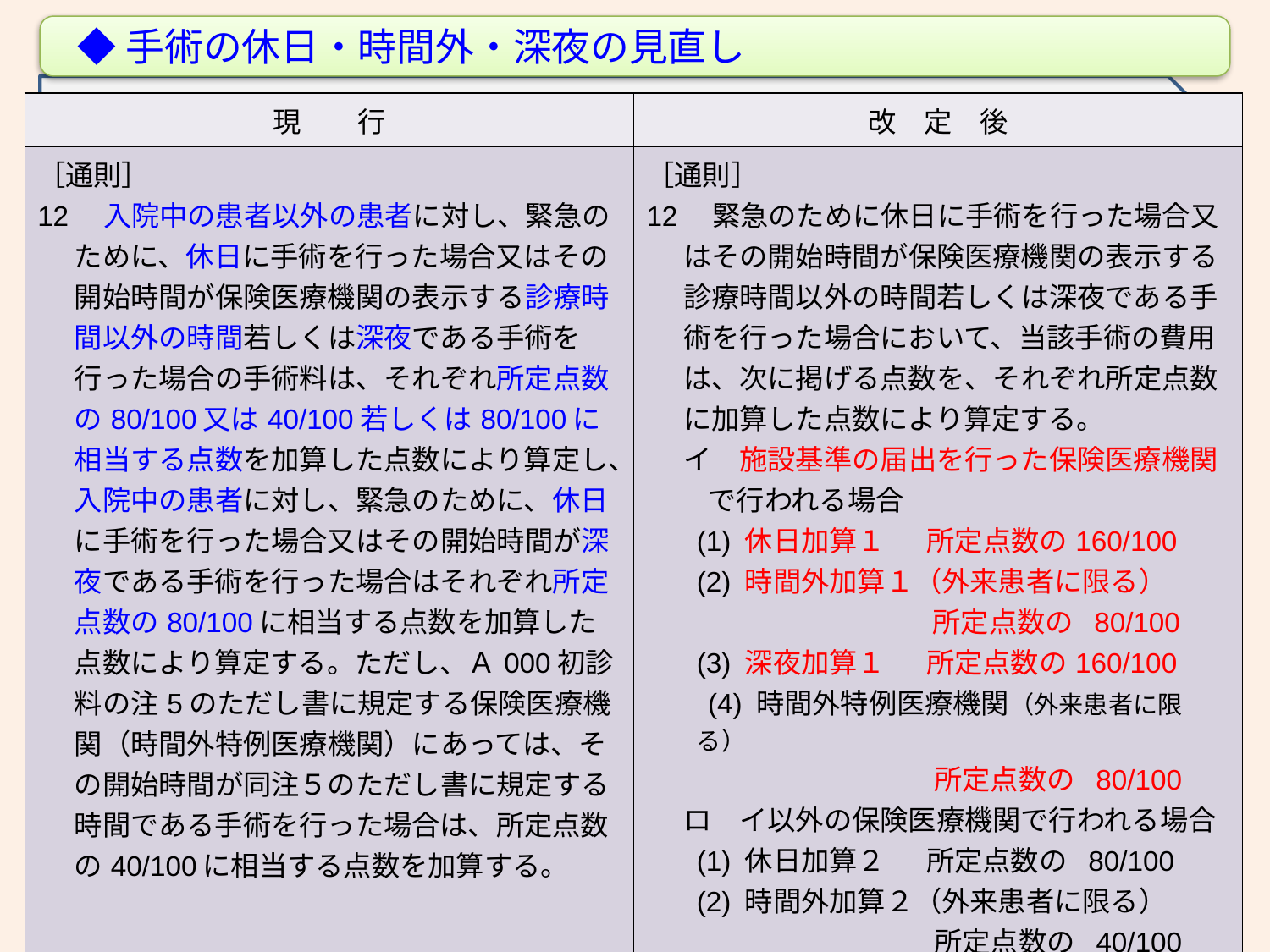

◆手術の休日・時間外・深夜の見直し

| 現　　行 | 改　定　後 |
| --- | --- |
| ［通則］ 12　入院中の患者以外の患者に対し、緊急のために、休日に手術を行った場合又はその開始時間が保険医療機関の表示する診療時間以外の時間若しくは深夜である手術を行った場合の手術料は、それぞれ所定点数の80/100又は40/100若しくは80/100に相当する点数を加算した点数により算定し、入院中の患者に対し、緊急のために、休日に手術を行った場合又はその開始時間が深夜である手術を行った場合はそれぞれ所定点数の80/100に相当する点数を加算した点数により算定する。ただし、Ａ000初診料の注5のただし書に規定する保険医療機関（時間外特例医療機関）にあっては、その開始時間が同注５のただし書に規定する時間である手術を行った場合は、所定点数の40/100に相当する点数を加算する。 | ［通則］ 12　緊急のために休日に手術を行った場合又はその開始時間が保険医療機関の表示する診療時間以外の時間若しくは深夜である手術を行った場合において、当該手術の費用は、次に掲げる点数を、それぞれ所定点数に加算した点数により算定する。 イ　施設基準の届出を行った保険医療機関で行われる場合 (1) 休日加算１　 所定点数の160/100 (2) 時間外加算１（外来患者に限る）　 所定点数の 80/100 (3) 深夜加算１　 所定点数の160/100 　(4) 時間外特例医療機関（外来患者に限る） 　　　　　　　　　　 所定点数の 80/100 ロ　イ以外の保険医療機関で行われる場合 (1) 休日加算２　 所定点数の 80/100 (2) 時間外加算２（外来患者に限る） 　　　　　　　　 所定点数の 40/100 (3) 深夜加算２　 所定点数の 80/100 　(4) 時間外特例医療機関（外来患者に限る） 　　　　　　　　　　 所定点数の 80/100 |
220